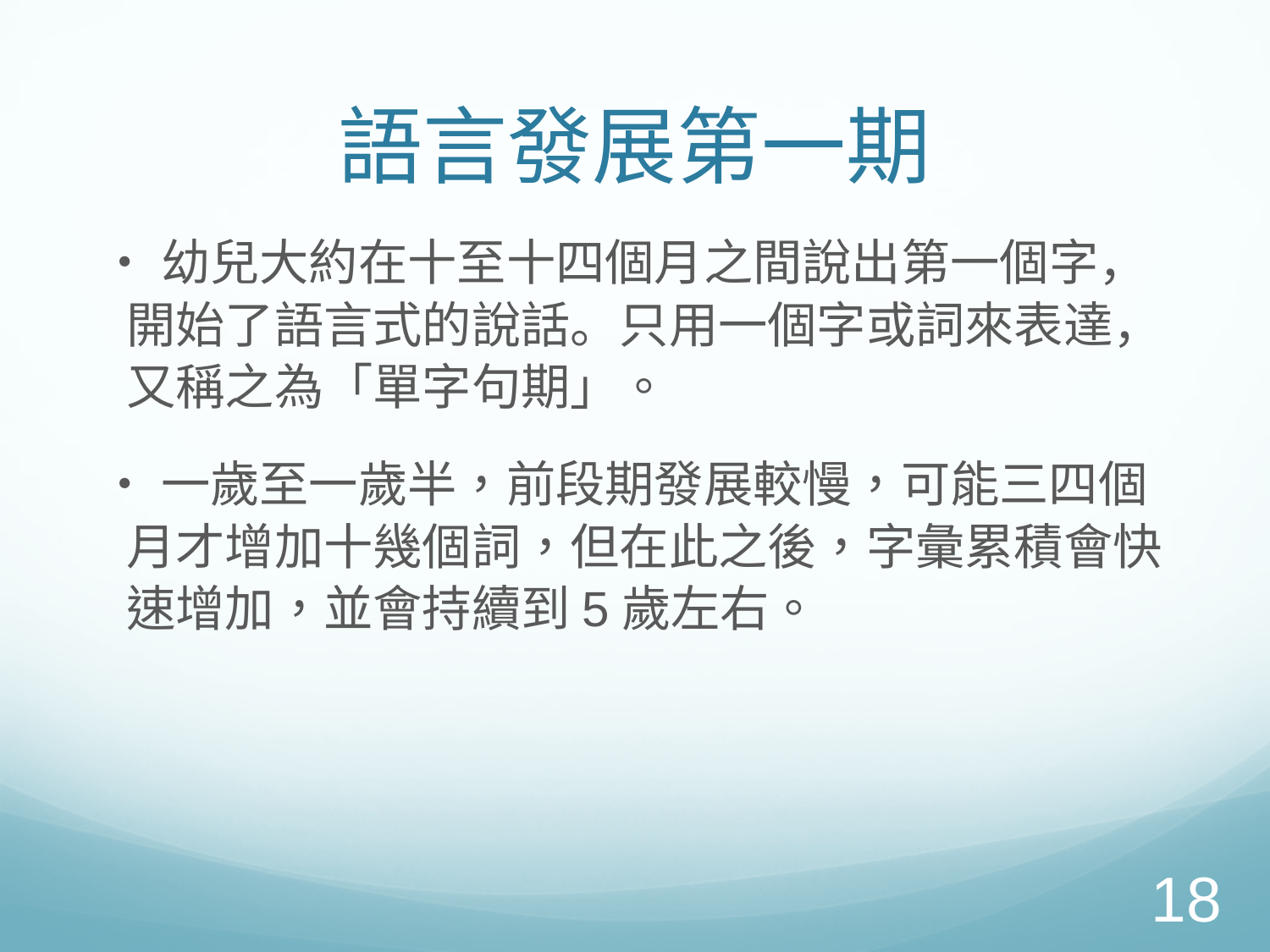

# 語言發展第一期
 ‧幼兒大約在十至十四個月之間說出第一個字，開始了語言式的說話。只用一個字或詞來表達，又稱之為「單字句期」。
 ‧一歲至一歲半，前段期發展較慢，可能三四個月才增加十幾個詞，但在此之後，字彙累積會快速增加，並會持續到5歲左右。
18